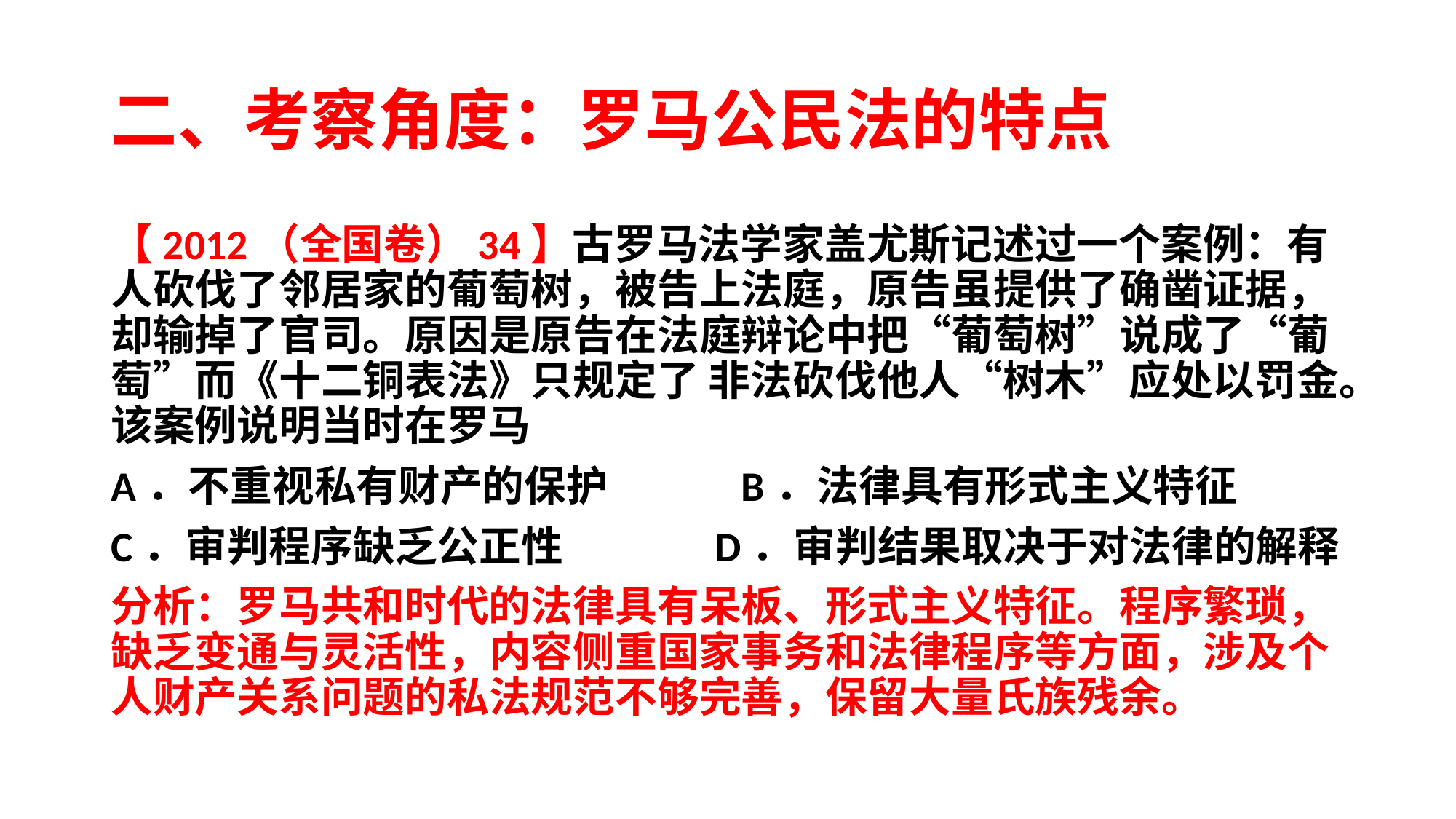

# 二、考察角度：罗马公民法的特点
【2012（全国卷）34】古罗马法学家盖尤斯记述过一个案例：有人砍伐了邻居家的葡萄树，被告上法庭，原告虽提供了确凿证据，却输掉了官司。原因是原告在法庭辩论中把“葡萄树”说成了“葡萄”而《十二铜表法》只规定了 非法砍伐他人“树木”应处以罚金。该案例说明当时在罗马
A．不重视私有财产的保护             B．法律具有形式主义特征
C．审判程序缺乏公正性               D．审判结果取决于对法律的解释
分析：罗马共和时代的法律具有呆板、形式主义特征。程序繁琐，缺乏变通与灵活性，内容侧重国家事务和法律程序等方面，涉及个人财产关系问题的私法规范不够完善，保留大量氏族残余。